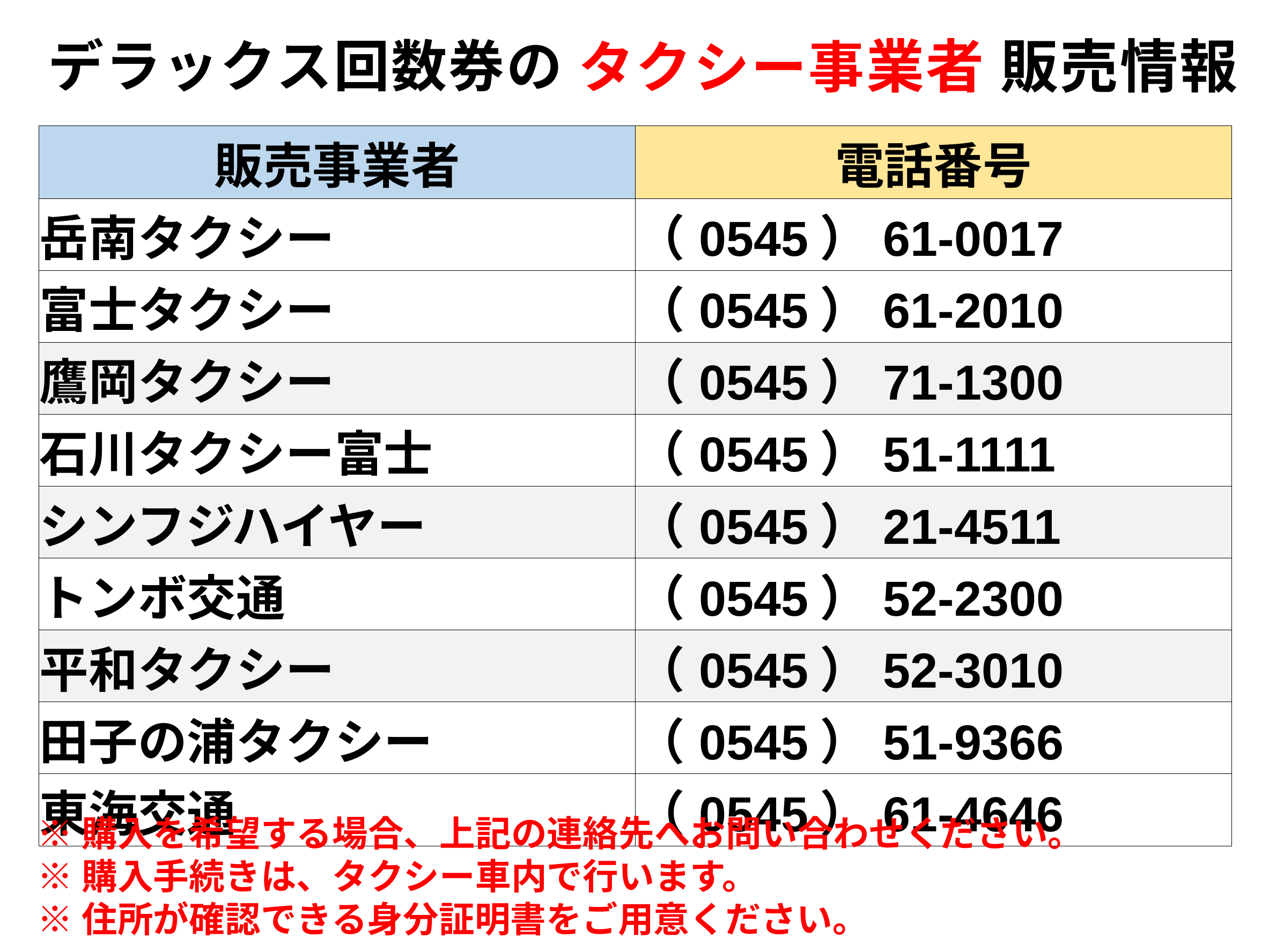

# タクシー事業者 販売情報
デラックス回数券の
| 販売事業者 | 電話番号 |
| --- | --- |
| 岳南タクシー | （0545）61-0017 |
| 富士タクシー | （0545）61-2010 |
| 鷹岡タクシー | （0545）71-1300 |
| 石川タクシー富士 | （0545）51-1111 |
| シンフジハイヤー | （0545）21-4511 |
| トンボ交通 | （0545）52-2300 |
| 平和タクシー | （0545）52-3010 |
| 田子の浦タクシー | （0545）51-9366 |
| 東海交通 | （0545）61-4646 |
※購入を希望する場合、上記の連絡先へお問い合わせください。
※購入手続きは、タクシー車内で行います。
※住所が確認できる身分証明書をご用意ください。